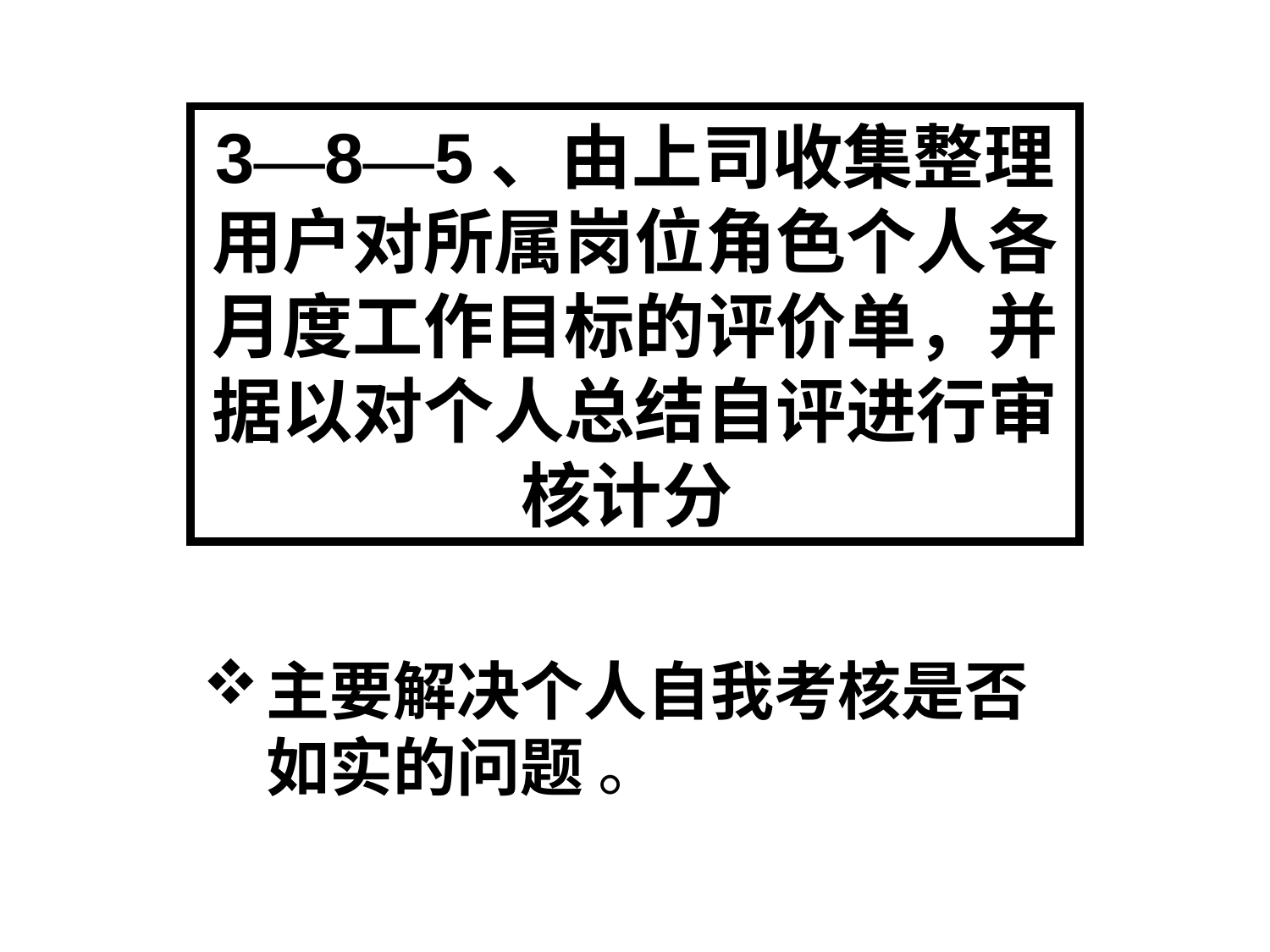

3—8—5、由上司收集整理用户对所属岗位角色个人各月度工作目标的评价单，并据以对个人总结自评进行审核计分
主要解决个人自我考核是否如实的问题 。